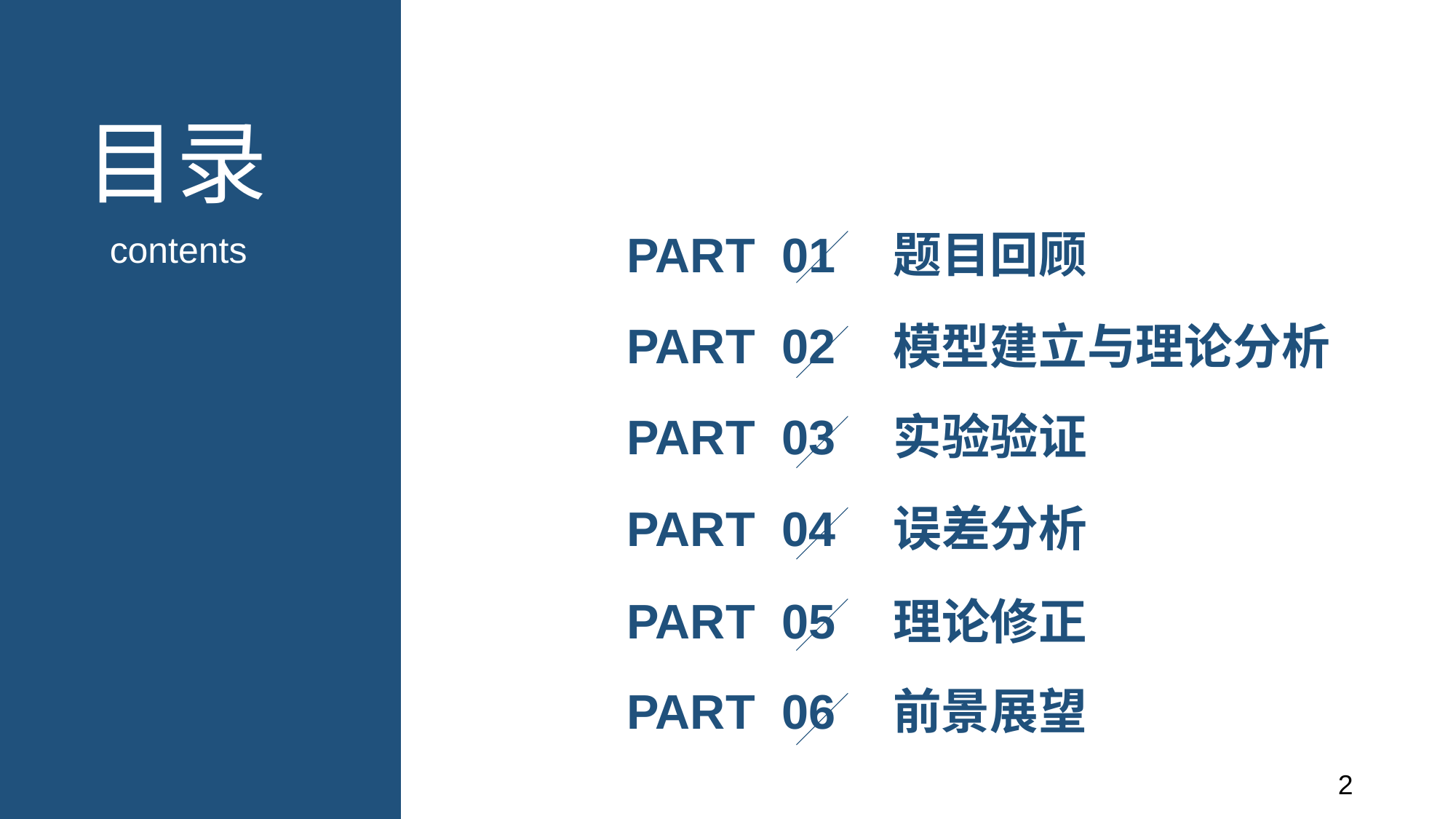

PART  01
题目回顾
PART  02
模型建立与理论分析
实验验证
PART  03

PART  04

误差分析
PART  05

理论修正
PART  06
前景展望